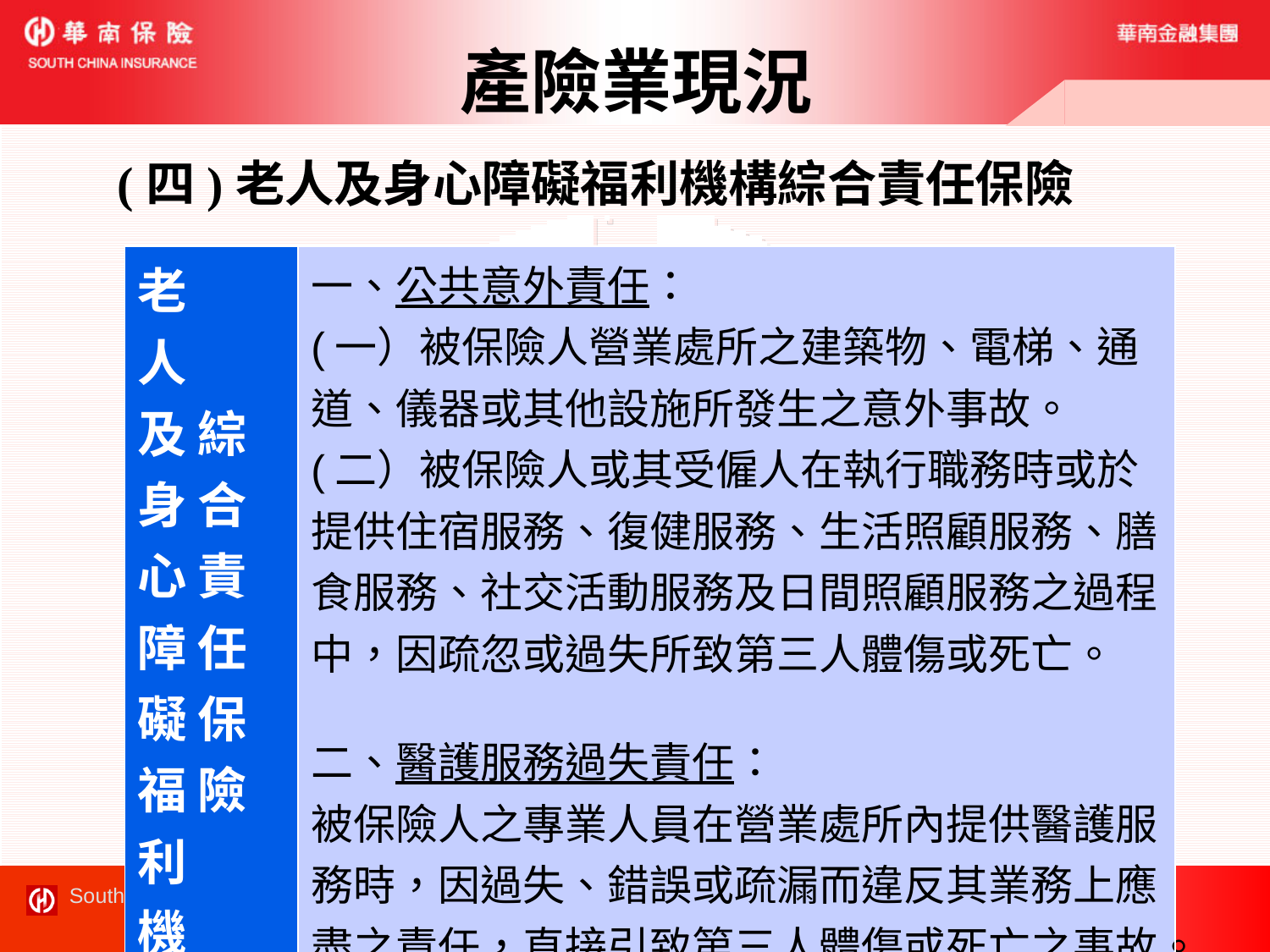

# 產險業現況
(四)老人及身心障礙福利機構綜合責任保險

| 老 人 及 綜 身 合 心 責 障 任 礙 保 福 險 利 機 構 | 一、公共意外責任： (一）被保險人營業處所之建築物、電梯、通道、儀器或其他設施所發生之意外事故。 (二）被保險人或其受僱人在執行職務時或於提供住宿服務、復健服務、生活照顧服務、膳食服務、社交活動服務及日間照顧服務之過程中，因疏忽或過失所致第三人體傷或死亡。 二、醫護服務過失責任： 被保險人之專業人員在營業處所內提供醫護服務時，因過失、錯誤或疏漏而違反其業務上應盡之責任，直接引致第三人體傷或死亡之事故。 |
| --- | --- |
15